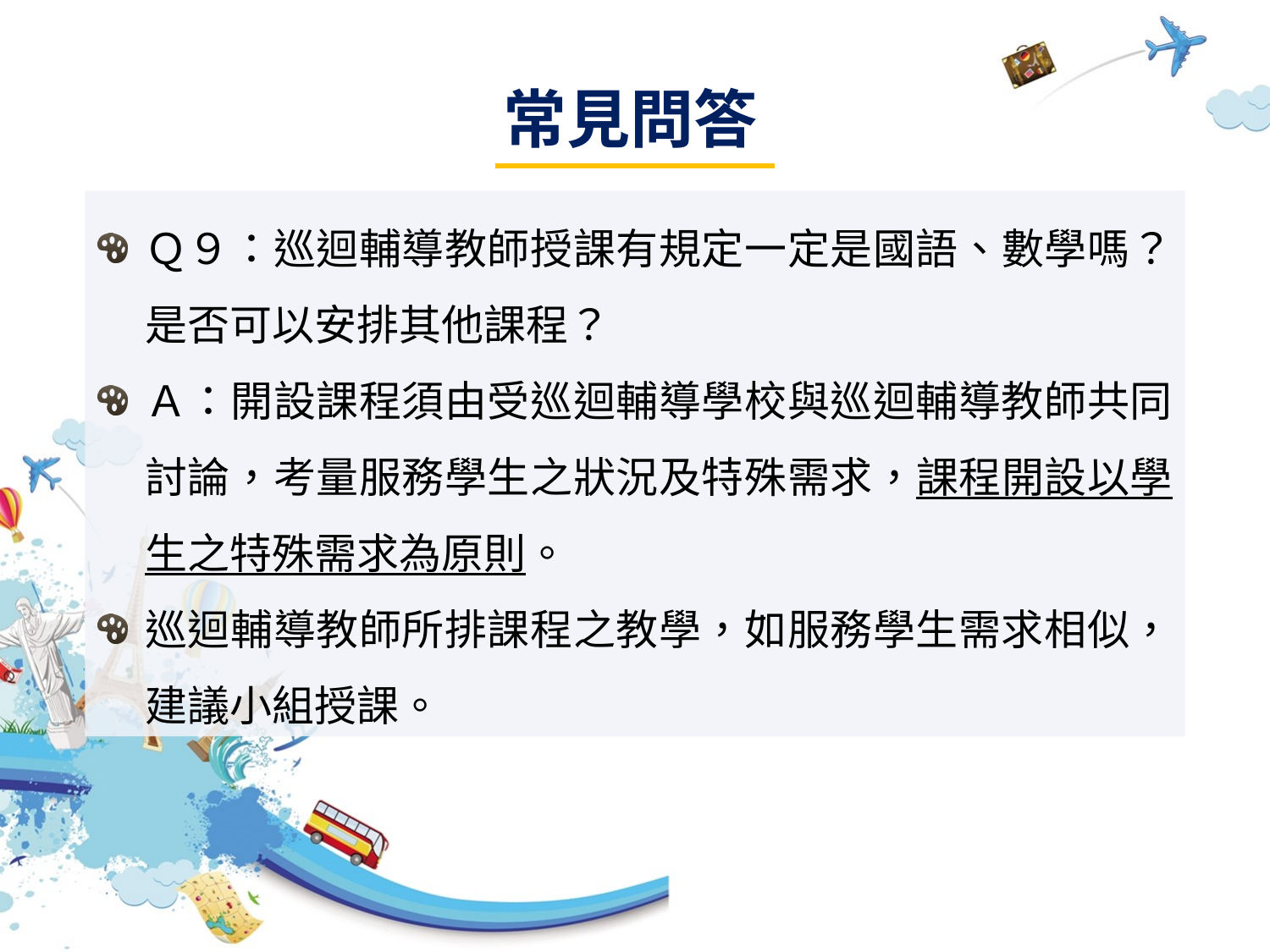

# 常見問答
Ｑ９：巡迴輔導教師授課有規定一定是國語、數學嗎？是否可以安排其他課程？
Ａ：開設課程須由受巡迴輔導學校與巡迴輔導教師共同討論，考量服務學生之狀況及特殊需求，課程開設以學生之特殊需求為原則。
巡迴輔導教師所排課程之教學，如服務學生需求相似，建議小組授課。